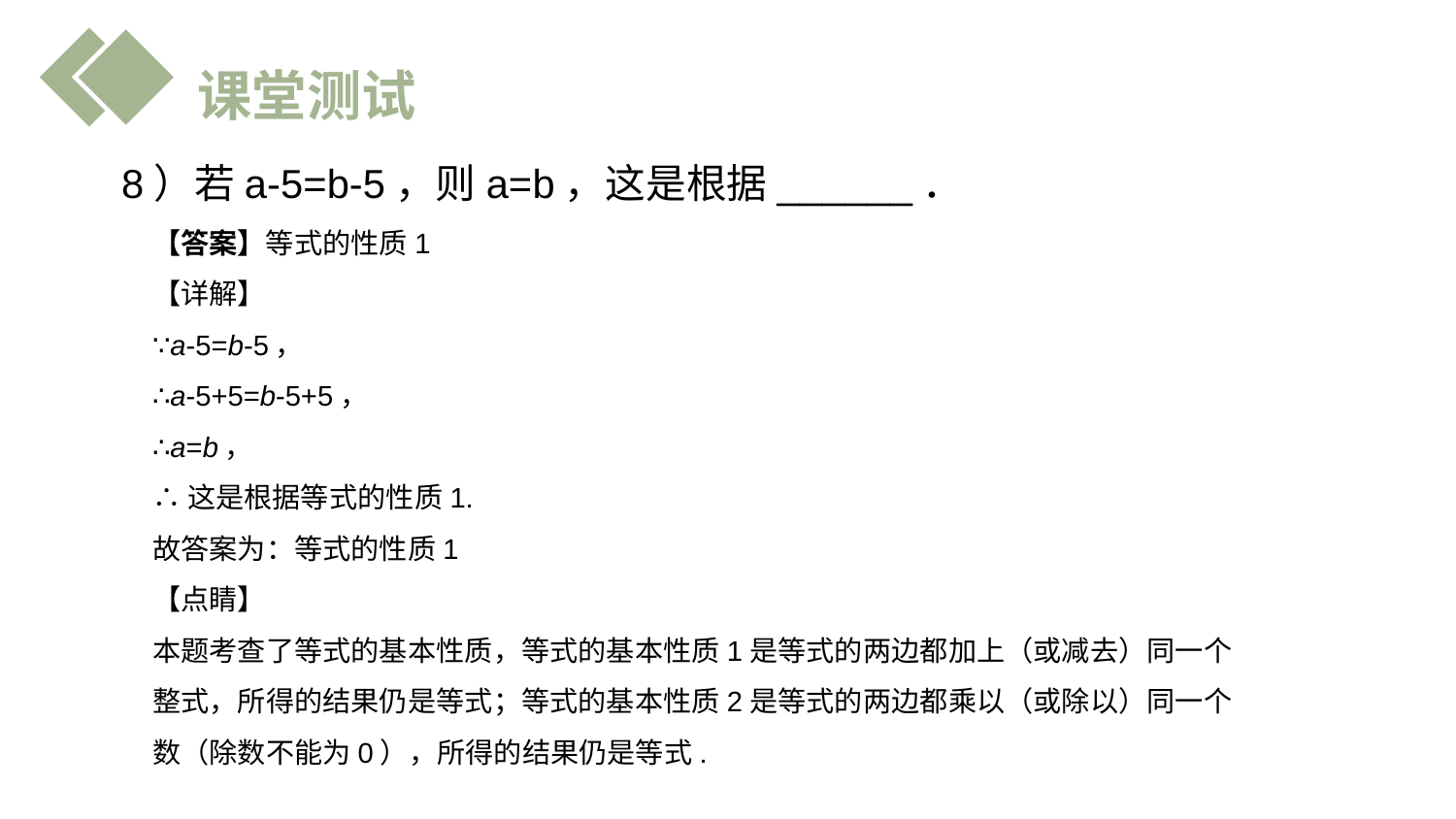

课堂测试
8）若a-5=b-5，则a=b，这是根据______．
【答案】等式的性质1
【详解】
∵a-5=b-5，
∴a-5+5=b-5+5，
∴a=b，
∴这是根据等式的性质1.
故答案为：等式的性质1
【点睛】
本题考查了等式的基本性质，等式的基本性质1是等式的两边都加上（或减去）同一个整式，所得的结果仍是等式；等式的基本性质2是等式的两边都乘以（或除以）同一个数（除数不能为0），所得的结果仍是等式.